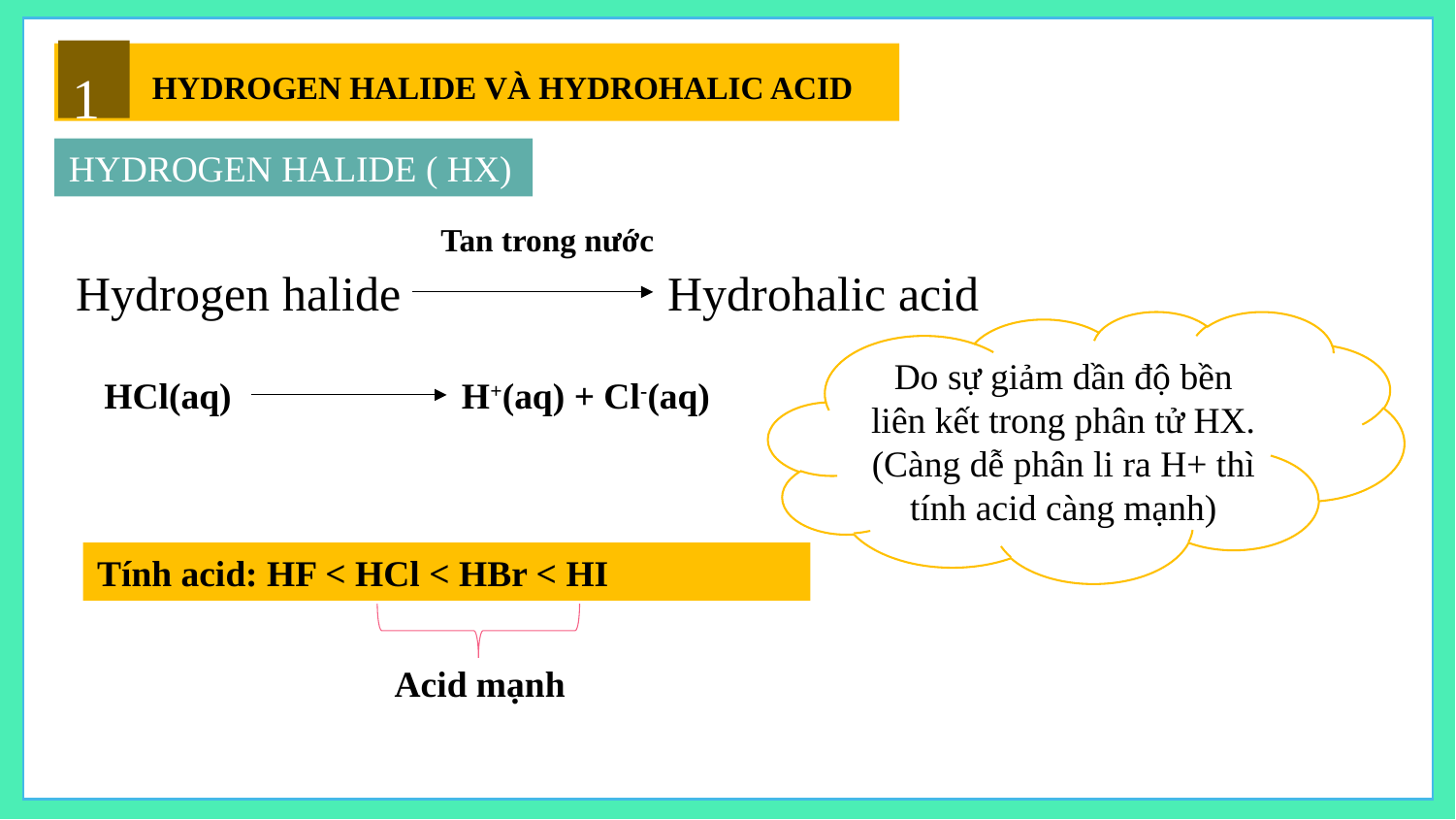

HYDROGEN HALIDEN
1

HYDROGEN HALIDE VÀ HYDROHALIC ACID
HYDROGEN HALIDE ( HX)
Tan trong nước
Hydrogen halide                      Hydrohalic acid
Do sự giảm dần độ bền liên kết trong phân tử HX.
(Càng dễ phân li ra H+ thì tính acid càng mạnh)
请替换文字内容，点击添加相关标题文字，修改文字内容，也可以直接复制你的内容到此。
HCl(aq)                         H+(aq) + Cl-(aq)
请替换文字内容，点击添加相关标题文字，修改文字内容，也可以直接复制你的内容到此。

Tính acid: HF < HCl < HBr < HI
请替换文字内容，点击添加相关标题文字，修改文字内容，也可以直接复制你的内容到此。
Acid mạnh